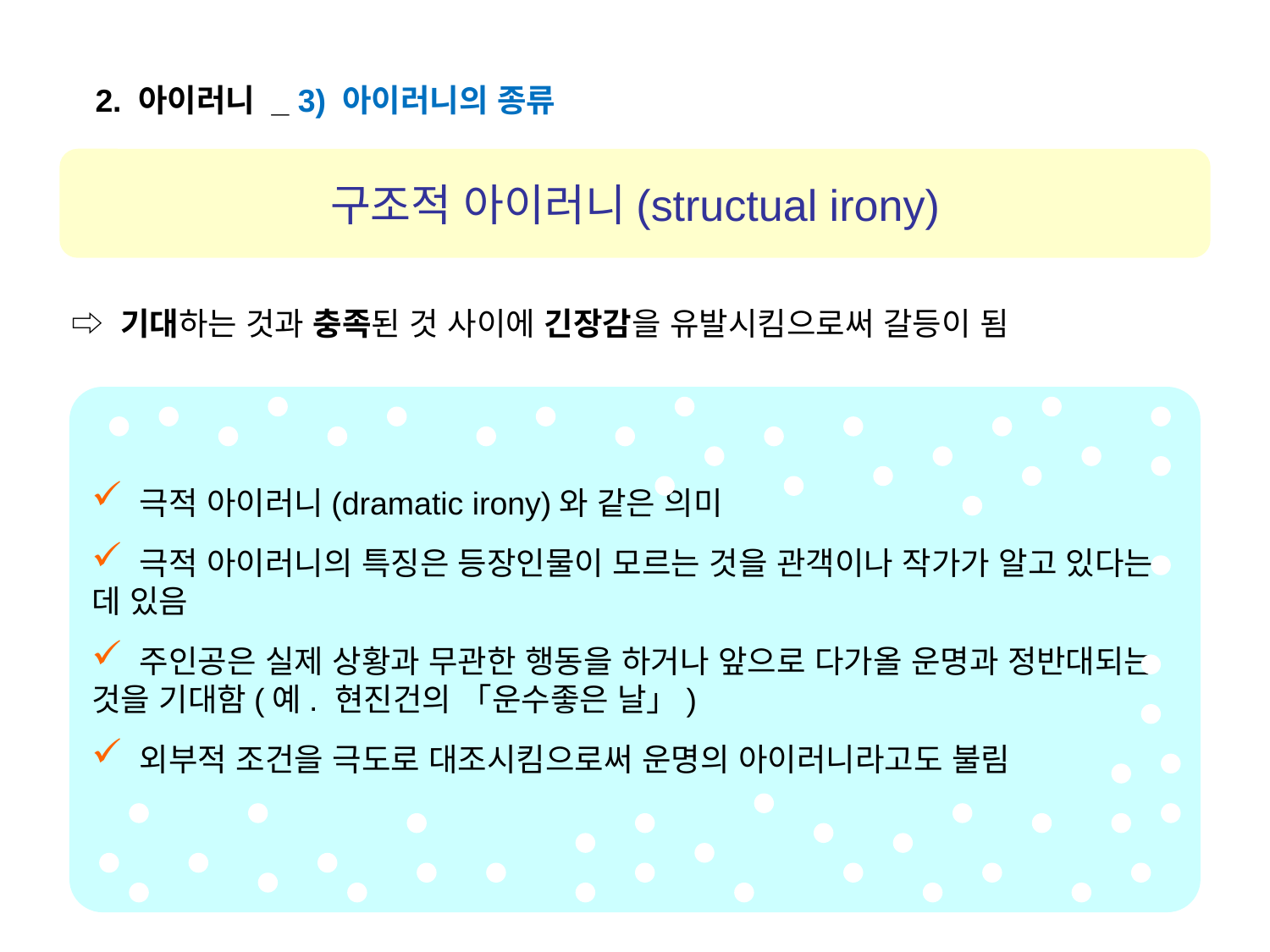

2. 아이러니 _ 3) 아이러니의 종류
구조적 아이러니(structual irony)
⇨ 기대하는 것과 충족된 것 사이에 긴장감을 유발시킴으로써 갈등이 됨
 극적 아이러니(dramatic irony)와 같은 의미

 극적 아이러니의 특징은 등장인물이 모르는 것을 관객이나 작가가 알고 있다는 데 있음

 주인공은 실제 상황과 무관한 행동을 하거나 앞으로 다가올 운명과 정반대되는 것을 기대함(예. 현진건의 「운수좋은 날」)

 외부적 조건을 극도로 대조시킴으로써 운명의 아이러니라고도 불림